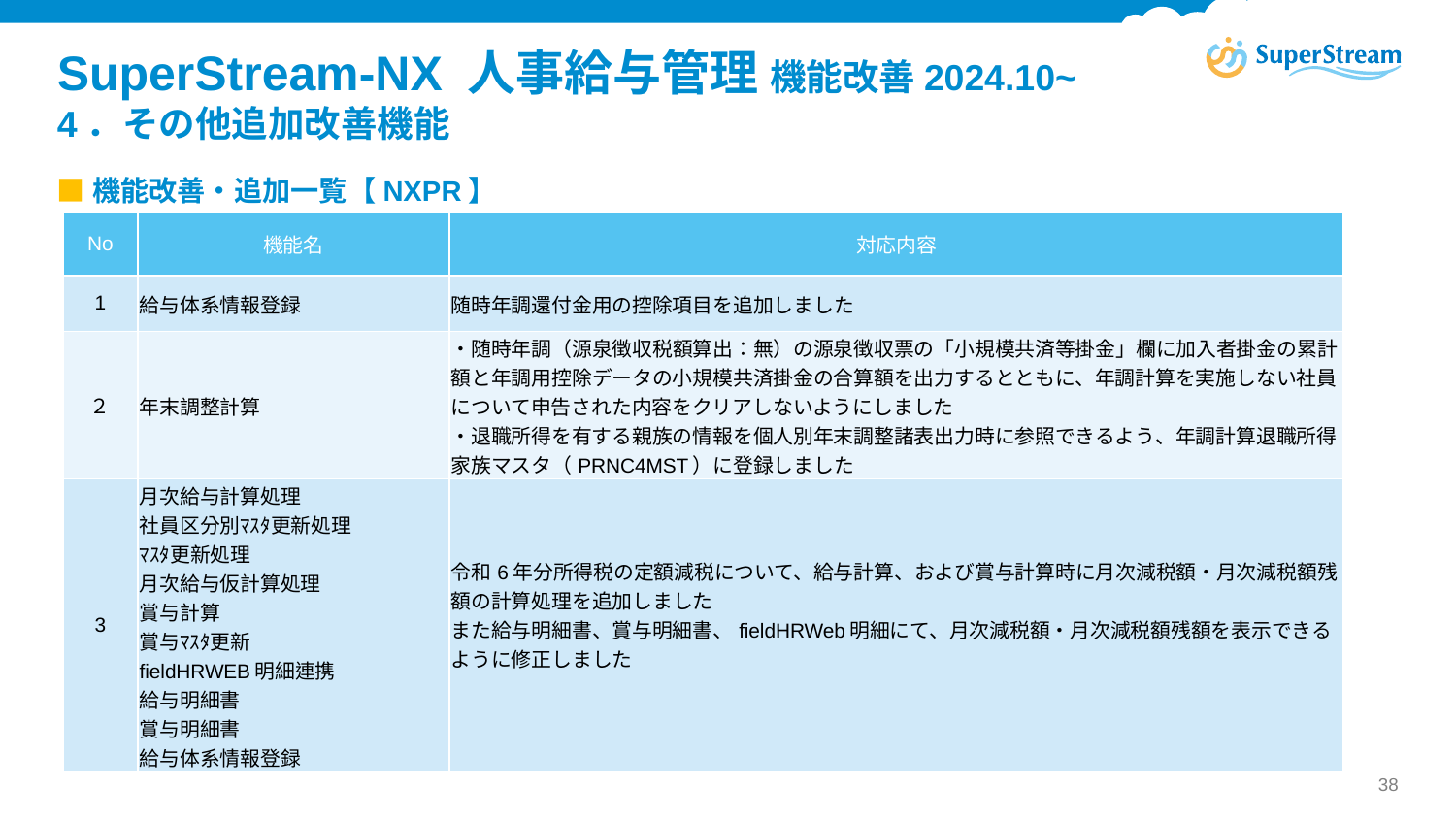

# SuperStream-NX 人事給与管理 機能改善2024.10~　 4．その他追加改善機能
■機能改善・追加一覧【NXPR】

| No | 機能名 | 対応内容 |
| --- | --- | --- |
| 1 | 給与体系情報登録 | 随時年調還付金用の控除項目を追加しました |
| ２ | 年末調整計算 | ・随時年調（源泉徴収税額算出：無）の源泉徴収票の「小規模共済等掛金」欄に加入者掛金の累計額と年調用控除データの小規模共済掛金の合算額を出力するとともに、年調計算を実施しない社員について申告された内容をクリアしないようにしました ・退職所得を有する親族の情報を個人別年末調整諸表出力時に参照できるよう、年調計算退職所得家族マスタ（PRNC4MST）に登録しました |
| 3 | 月次給与計算処理 社員区分別ﾏｽﾀ更新処理 ﾏｽﾀ更新処理 月次給与仮計算処理 賞与計算 賞与ﾏｽﾀ更新 fieldHRWEB明細連携 給与明細書 賞与明細書 給与体系情報登録 | 令和6年分所得税の定額減税について、給与計算、および賞与計算時に月次減税額・月次減税額残額の計算処理を追加しました また給与明細書、賞与明細書、fieldHRWeb明細にて、月次減税額・月次減税額残額を表示できるように修正しました |
2025 Canon IT Solutions Inc. All rights reserved.
38